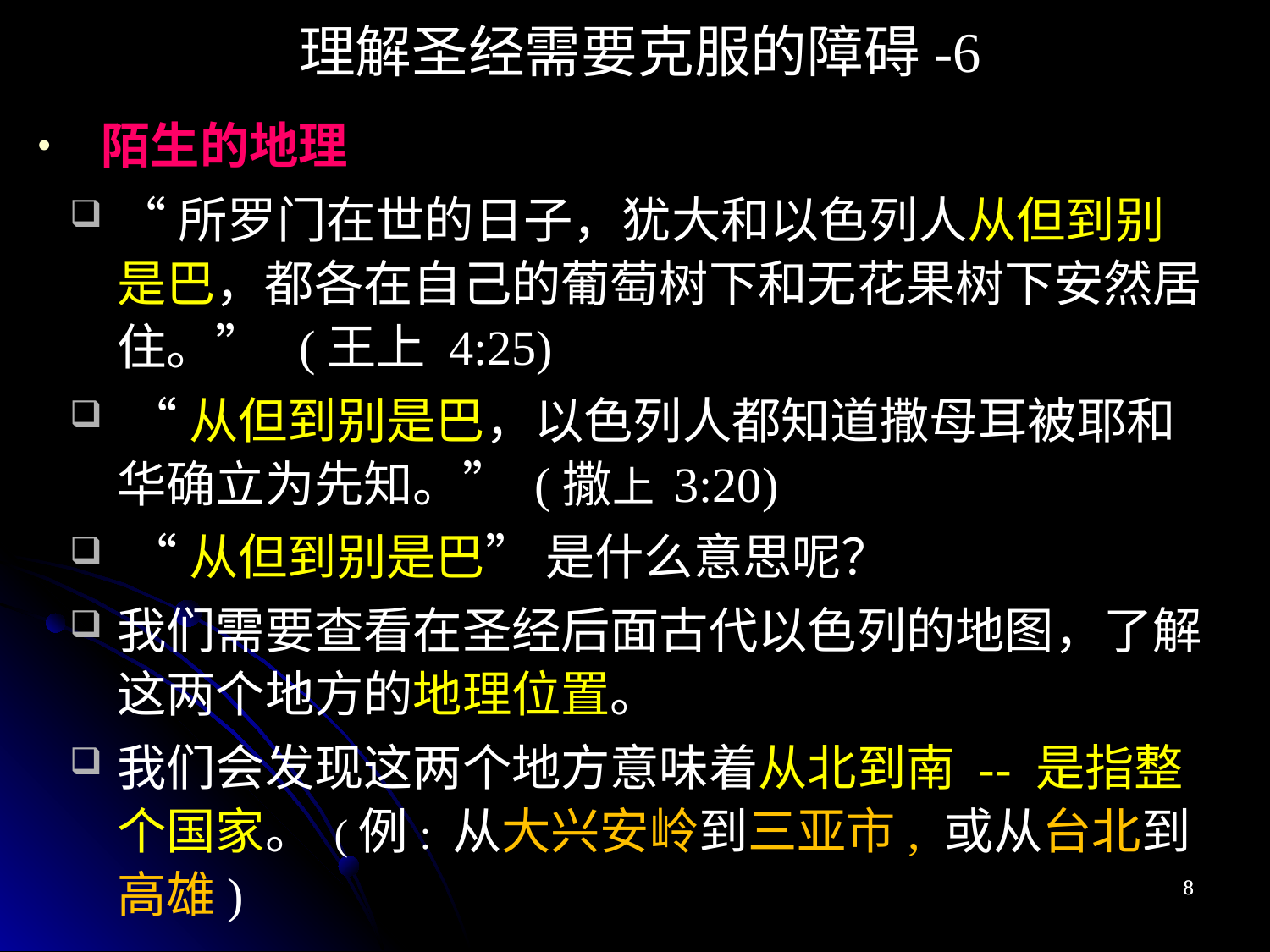

理解圣经需要克服的障碍-6
陌生的地理
“所罗门在世的日子，犹大和以色列人从但到别是巴，都各在自己的葡萄树下和无花果树下安然居住。”  (王上 4:25)
 “从但到别是巴，以色列人都知道撒母耳被耶和华确立为先知。” (撒上 3:20)
 “从但到别是巴” 是什么意思呢？
我们需要查看在圣经后面古代以色列的地图，了解这两个地方的地理位置。
我们会发现这两个地方意味着从北到南 -- 是指整个国家。 (例: 从大兴安岭到三亚市, 或从台北到高雄)
8
8